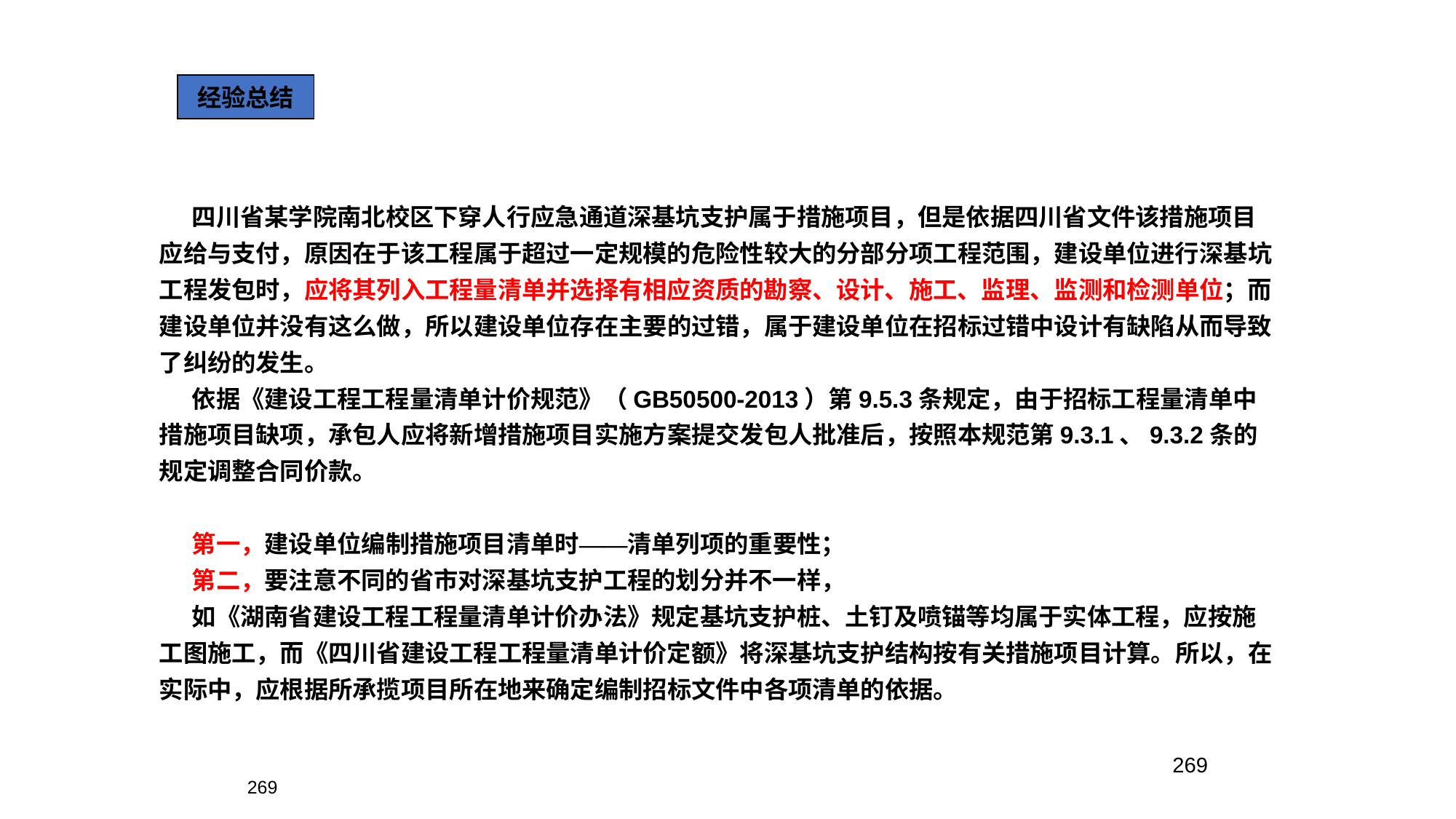

经验总结
四川省某学院南北校区下穿人行应急通道深基坑支护属于措施项目，但是依据四川省文件该措施项目应给与支付，原因在于该工程属于超过一定规模的危险性较大的分部分项工程范围，建设单位进行深基坑工程发包时，应将其列入工程量清单并选择有相应资质的勘察、设计、施工、监理、监测和检测单位；而建设单位并没有这么做，所以建设单位存在主要的过错，属于建设单位在招标过错中设计有缺陷从而导致了纠纷的发生。
依据《建设工程工程量清单计价规范》（GB50500-2013）第9.5.3条规定，由于招标工程量清单中措施项目缺项，承包人应将新增措施项目实施方案提交发包人批准后，按照本规范第9.3.1、9.3.2条的规定调整合同价款。

第一，建设单位编制措施项目清单时——清单列项的重要性；
第二，要注意不同的省市对深基坑支护工程的划分并不一样，
如《湖南省建设工程工程量清单计价办法》规定基坑支护桩、土钉及喷锚等均属于实体工程，应按施工图施工，而《四川省建设工程工程量清单计价定额》将深基坑支护结构按有关措施项目计算。所以，在实际中，应根据所承揽项目所在地来确定编制招标文件中各项清单的依据。
269
269
269